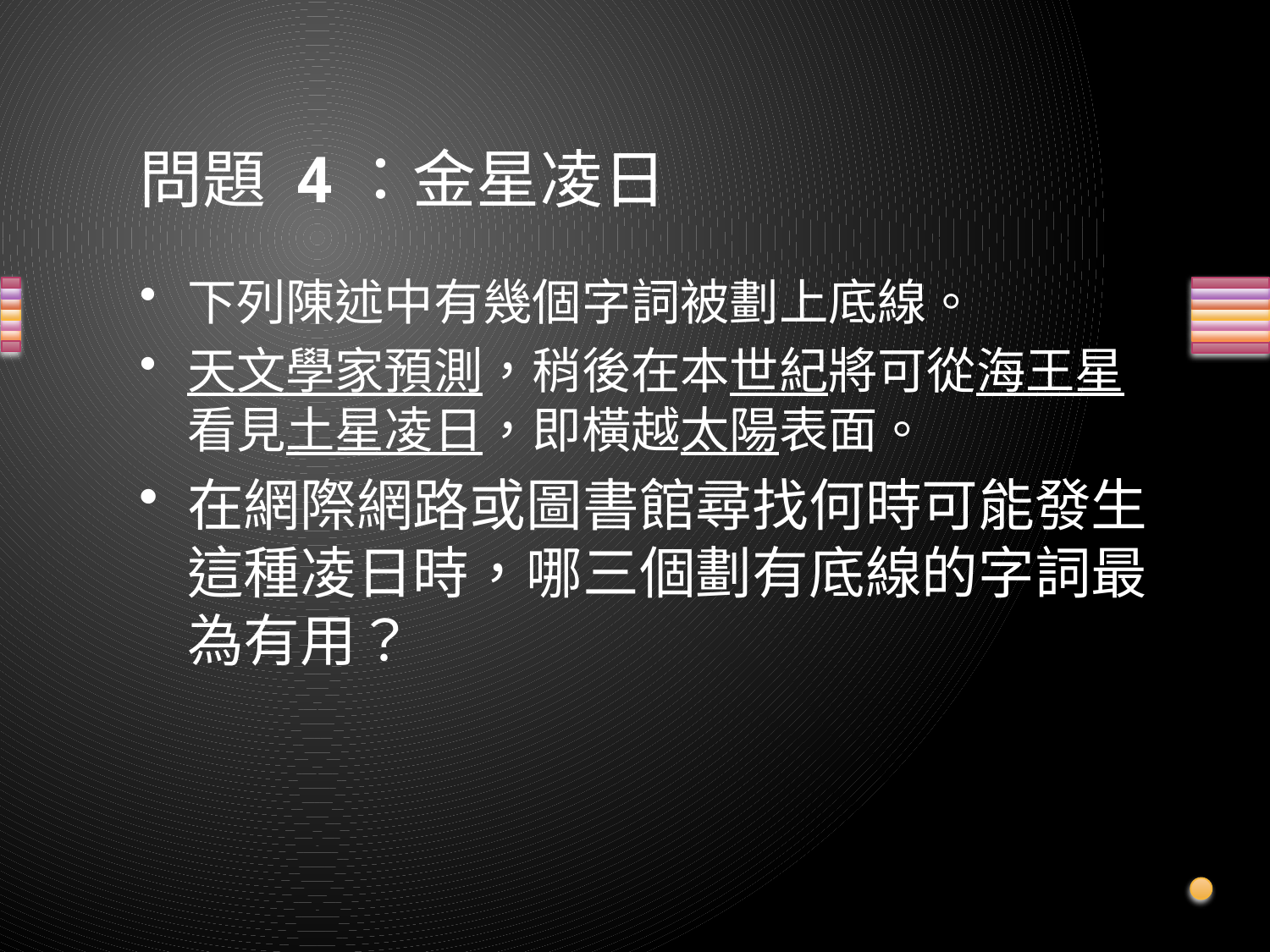

# 問題 4：金星凌日
下列陳述中有幾個字詞被劃上底線。
天文學家預測，稍後在本世紀將可從海王星看見土星凌日，即橫越太陽表面。
在網際網路或圖書館尋找何時可能發生這種凌日時，哪三個劃有底線的字詞最為有用？